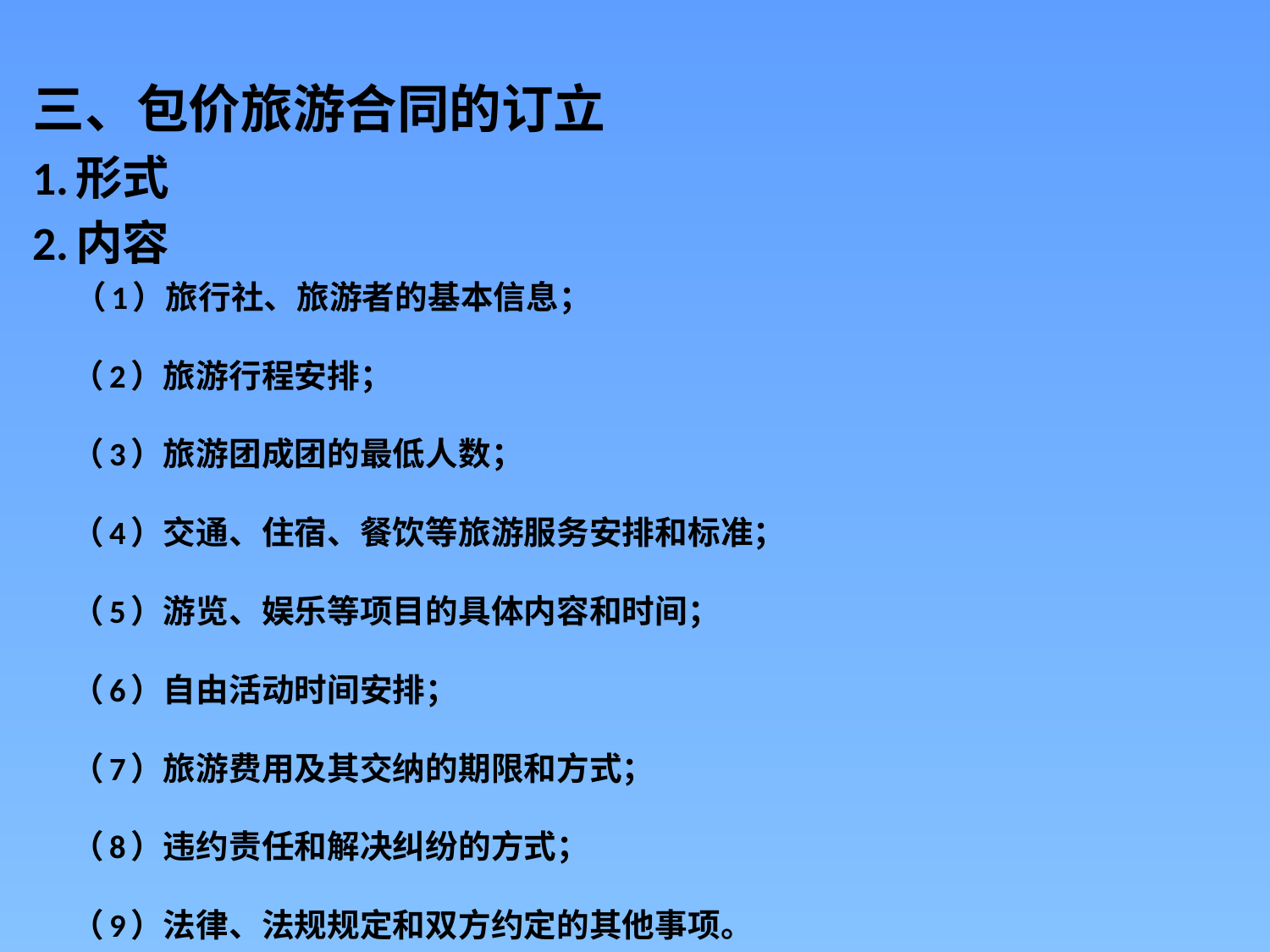

三、包价旅游合同的订立
1.形式
2.内容
     （1）旅行社、旅游者的基本信息；
（2）旅游行程安排；
（3）旅游团成团的最低人数；
（4）交通、住宿、餐饮等旅游服务安排和标准；
（5）游览、娱乐等项目的具体内容和时间；
（6）自由活动时间安排；
（7）旅游费用及其交纳的期限和方式；
（8）违约责任和解决纠纷的方式；
（9）法律、法规规定和双方约定的其他事项。